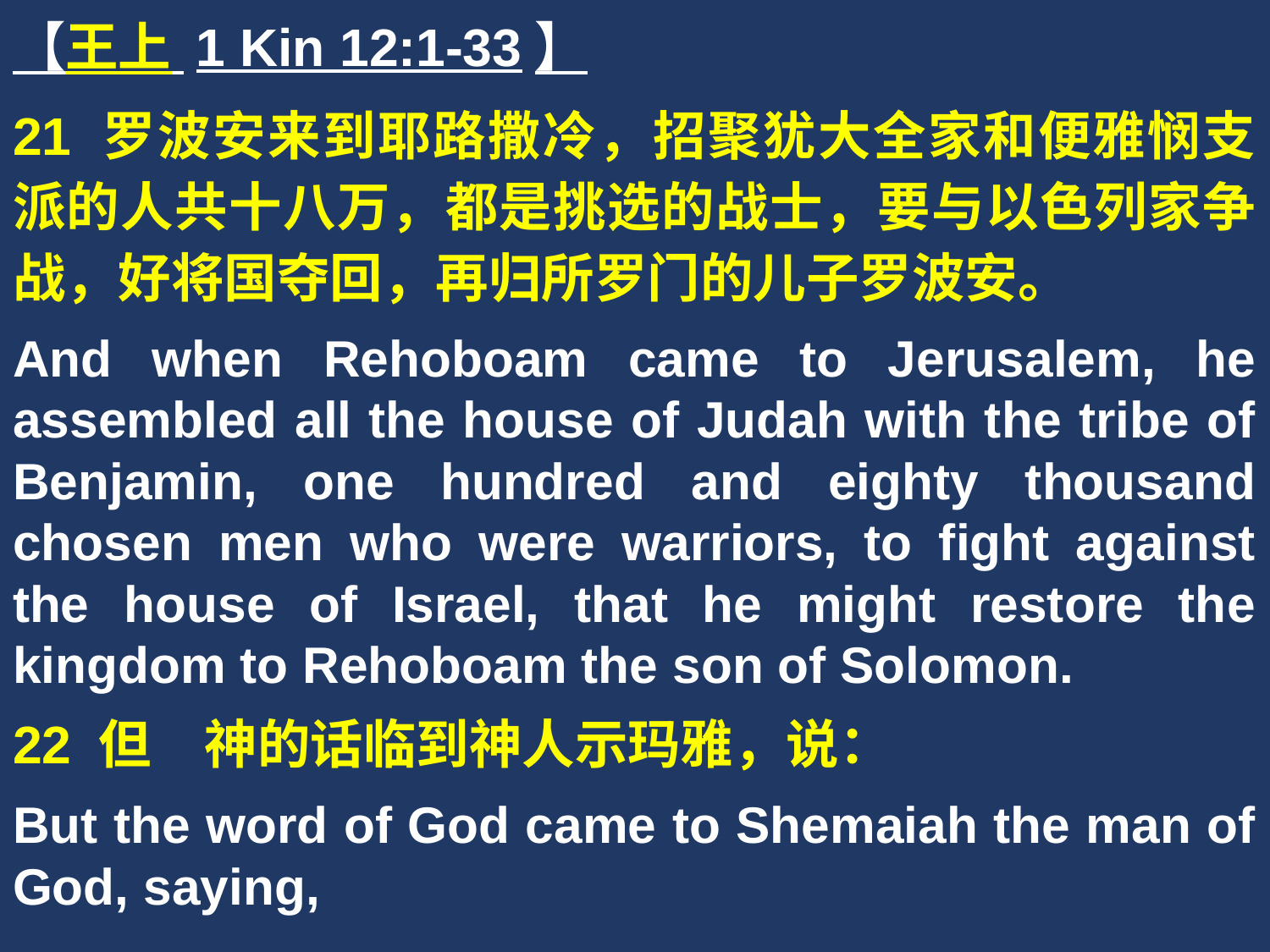

【王上 1 Kin 12:1-33】
21 罗波安来到耶路撒冷，招聚犹大全家和便雅悯支派的人共十八万，都是挑选的战士，要与以色列家争战，好将国夺回，再归所罗门的儿子罗波安。
And when Rehoboam came to Jerusalem, he assembled all the house of Judah with the tribe of Benjamin, one hundred and eighty thousand chosen men who were warriors, to fight against the house of Israel, that he might restore the kingdom to Rehoboam the son of Solomon.
22 但　神的话临到神人示玛雅，说：
But the word of God came to Shemaiah the man of God, saying,